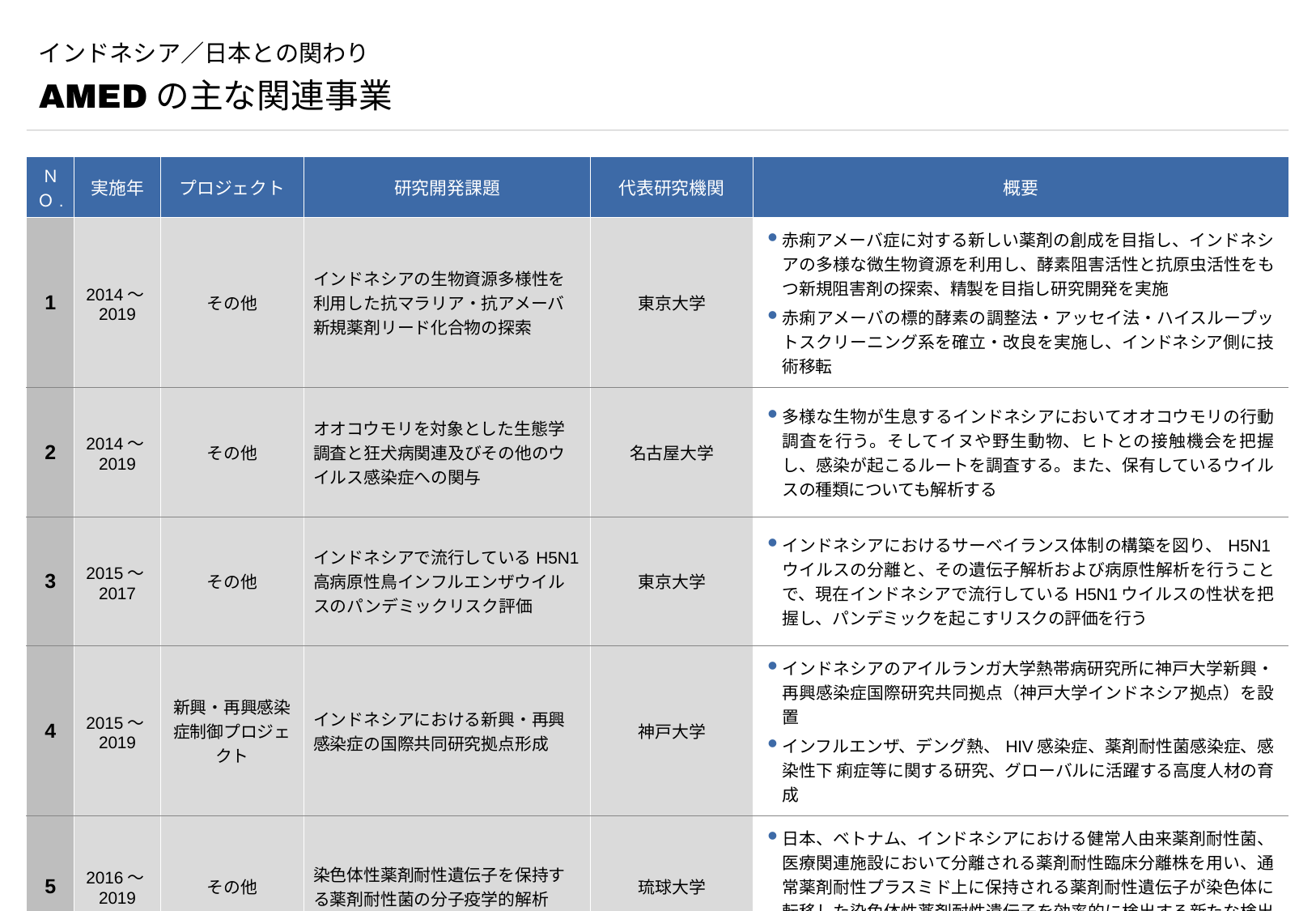

# インドネシア／日本との関わり
AMEDの主な関連事業
| ＮＯ. | 実施年 | プロジェクト | 研究開発課題 | 代表研究機関 | 概要 |
| --- | --- | --- | --- | --- | --- |
| 1 | 2014～2019 | その他 | インドネシアの生物資源多様性を利用した抗マラリア・抗アメーバ新規薬剤リード化合物の探索 | 東京大学 | 赤痢アメーバ症に対する新しい薬剤の創成を目指し、インドネシアの多様な微生物資源を利用し、酵素阻害活性と抗原虫活性をもつ新規阻害剤の探索、精製を目指し研究開発を実施 赤痢アメーバの標的酵素の調整法・アッセイ法・ハイスループットスクリーニング系を確立・改良を実施し、インドネシア側に技術移転 |
| 2 | 2014～2019 | その他 | オオコウモリを対象とした生態学調査と狂犬病関連及びその他のウイルス感染症への関与 | 名古屋大学 | 多様な生物が生息するインドネシアにおいてオオコウモリの行動調査を行う。そしてイヌや野生動物、ヒトとの接触機会を把握し、感染が起こるルートを調査する。また、保有しているウイルスの種類についても解析する |
| 3 | 2015～2017 | その他 | インドネシアで流行しているH5N1高病原性鳥インフルエンザウイルスのパンデミックリスク評価 | 東京大学 | インドネシアにおけるサーベイランス体制の構築を図り、H5N1ウイルスの分離と、その遺伝子解析および病原性解析を行うことで、現在インドネシアで流行しているH5N1ウイルスの性状を把握し、パンデミックを起こすリスクの評価を行う |
| 4 | 2015～2019 | 新興・再興感染症制御プロジェクト | インドネシアにおける新興・再興感染症の国際共同研究拠点形成 | 神戸大学 | インドネシアのアイルランガ大学熱帯病研究所に神戸大学新興・再興感染症国際研究共同拠点（神戸大学インドネシア拠点）を設置 インフルエンザ、デング熱、HIV感染症、薬剤耐性菌感染症、感染性下 痢症等に関する研究、グローバルに活躍する高度人材の育成 |
| 5 | 2016～2019 | その他 | 染色体性薬剤耐性遺伝子を保持する薬剤耐性菌の分子疫学的解析 | 琉球大学 | 日本、ベトナム、インドネシアにおける健常人由来薬剤耐性菌、医療関連施設において分離される薬剤耐性臨床分離株を用い、通常薬剤耐性プラスミド上に保持される薬剤耐性遺伝子が染色体に転移した染色体性薬剤耐性遺伝子を効率的に検出する新たな検出法の確立を行う |
（注）当該国との共同研究や、当該国を主な対象とした研究開発課題を中心に抽出した。
（出所） AMEDホームページ、神戸大学ホームページ